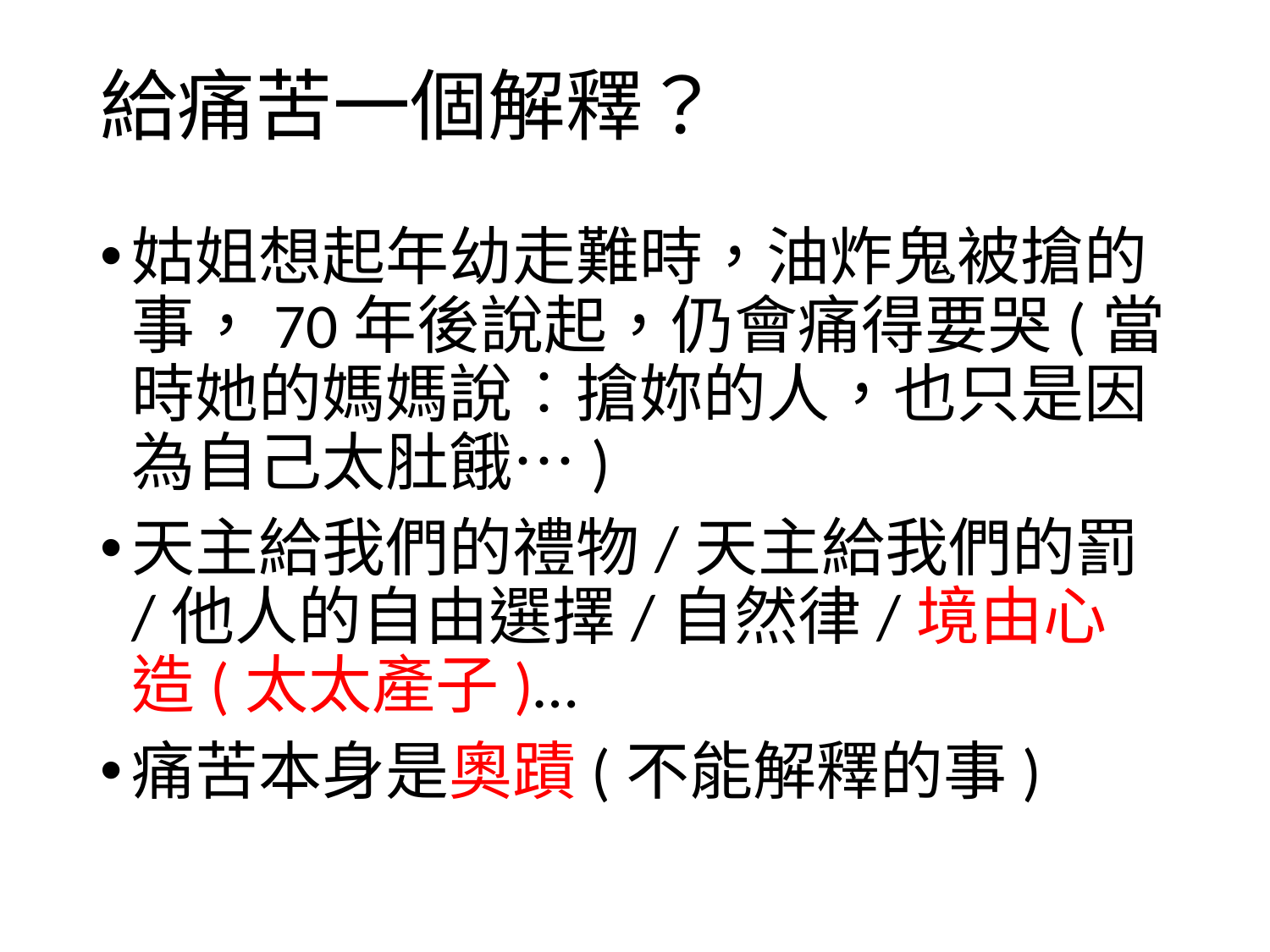

# 給痛苦一個解釋？
姑姐想起年幼走難時，油炸鬼被搶的事，70年後說起，仍會痛得要哭(當時她的媽媽說︰搶妳的人，也只是因為自己太肚餓…)
天主給我們的禮物/天主給我們的罰/他人的自由選擇/自然律/境由心造(太太產子)…
痛苦本身是奧蹟(不能解釋的事)